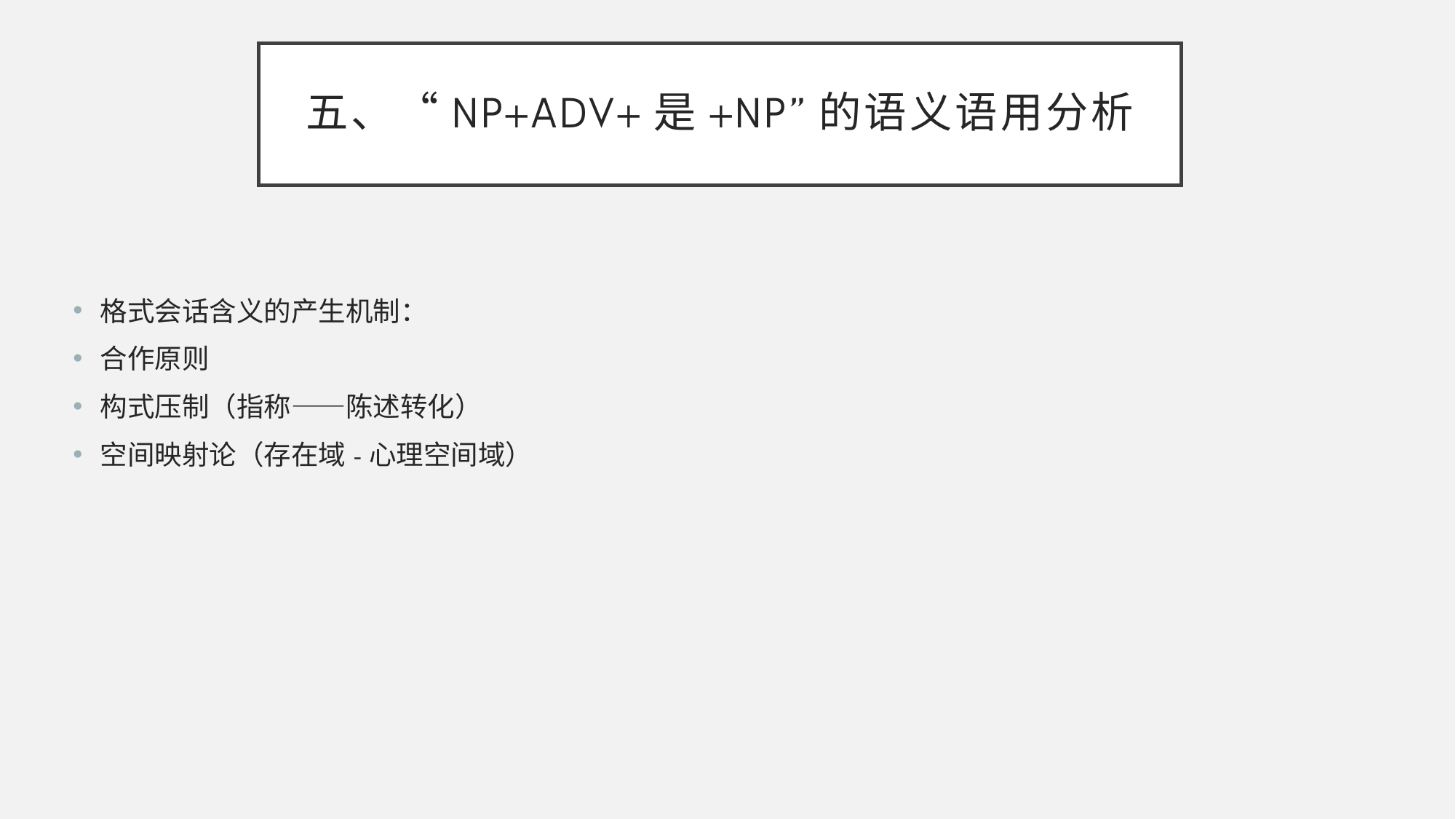

# 五、“np+adv+是+np”的语义语用分析
格式会话含义的产生机制：
合作原则
构式压制（指称——陈述转化）
空间映射论（存在域-心理空间域）